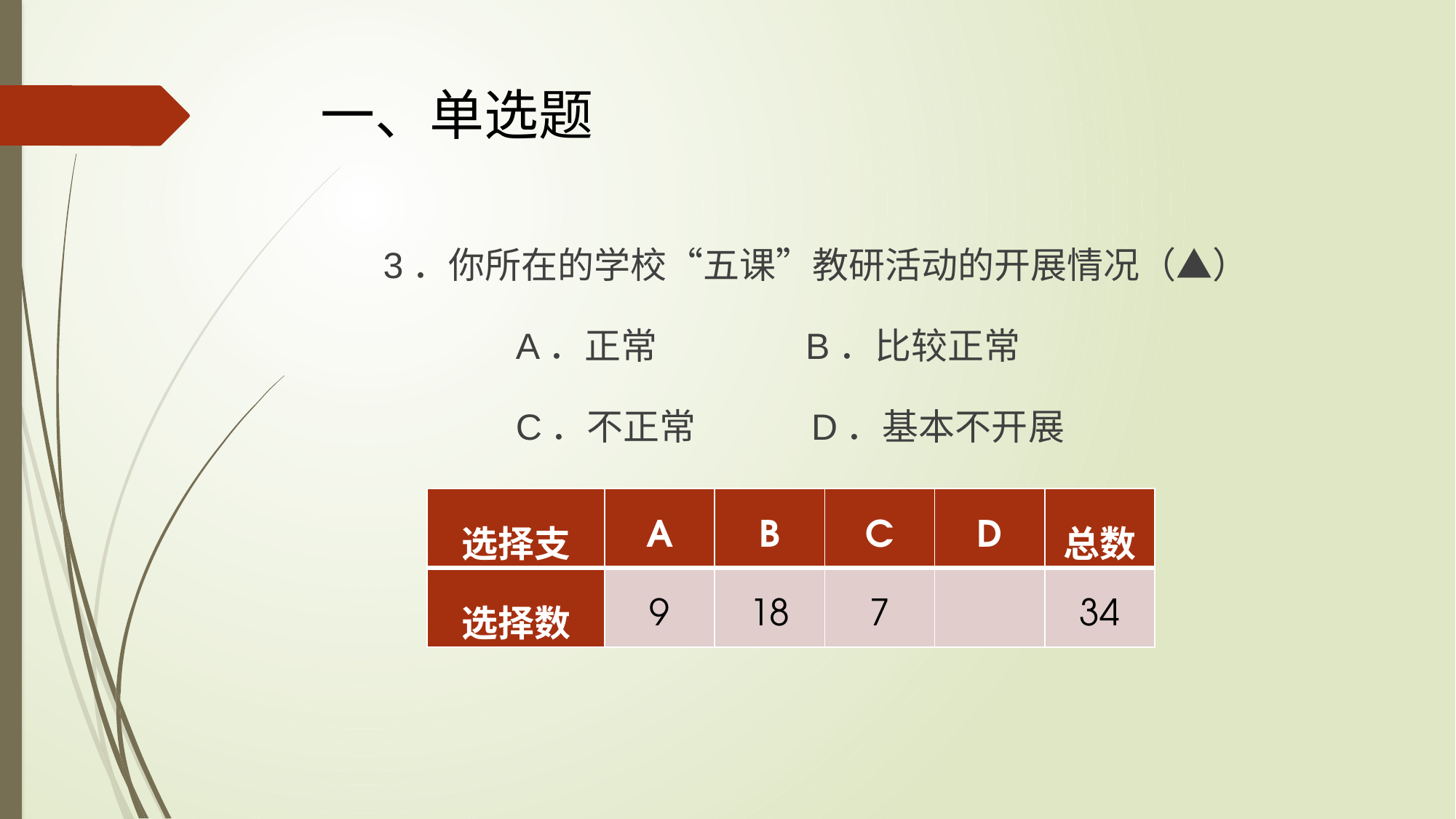

# 一、单选题
3．你所在的学校“五课”教研活动的开展情况（▲）
             A．正常                 B．比较正常
             C．不正常             D．基本不开展
| 选择支 | A | B | C | D | 总数 |
| --- | --- | --- | --- | --- | --- |
| 选择数 | 9 | 18 | 7 |  | 34 |